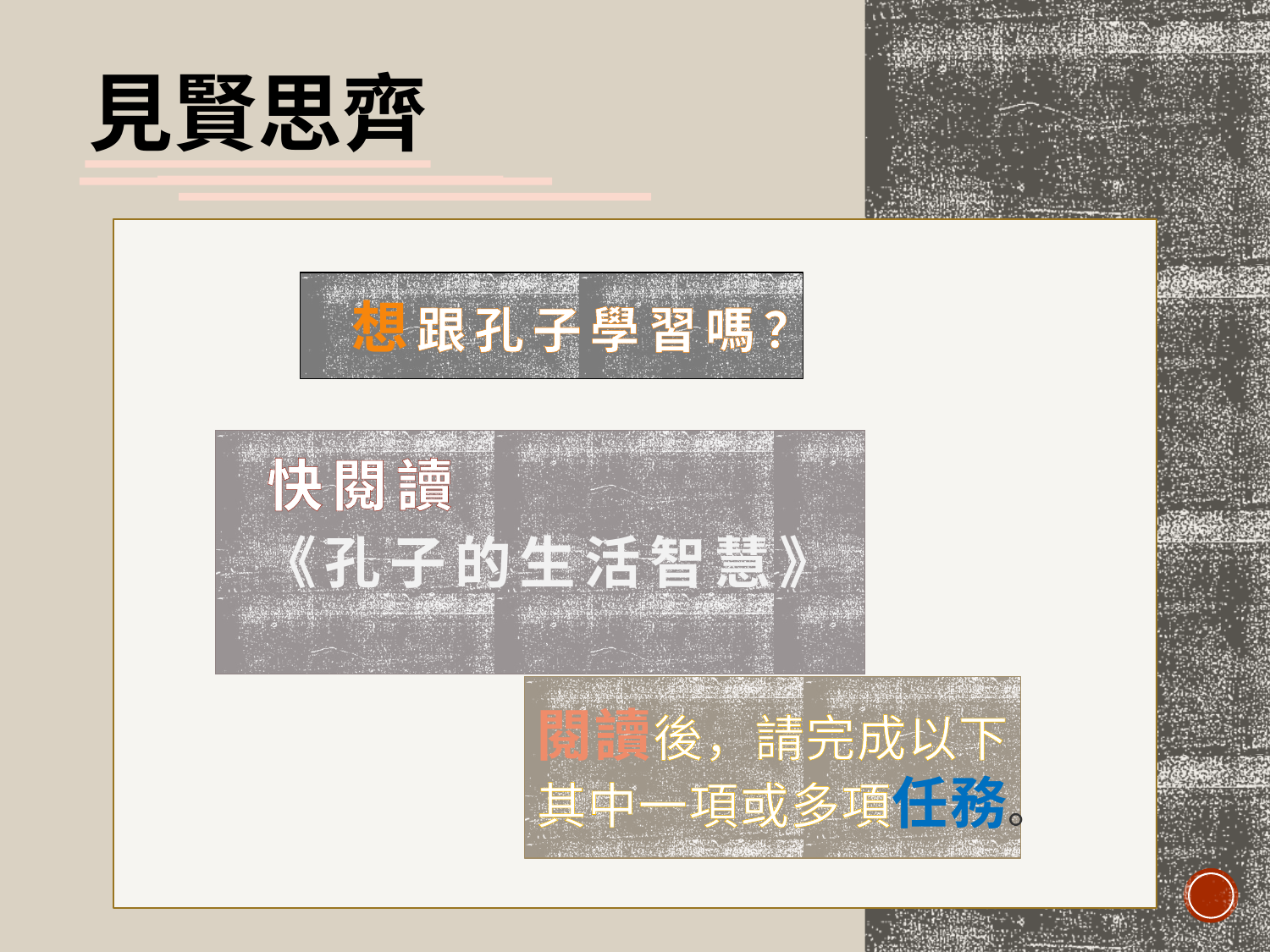

見賢思齊

 想跟孔子學習嗎？

 快閱讀
 《孔子的生活智慧》

閱讀後，請完成以下其中一項或多項任務。